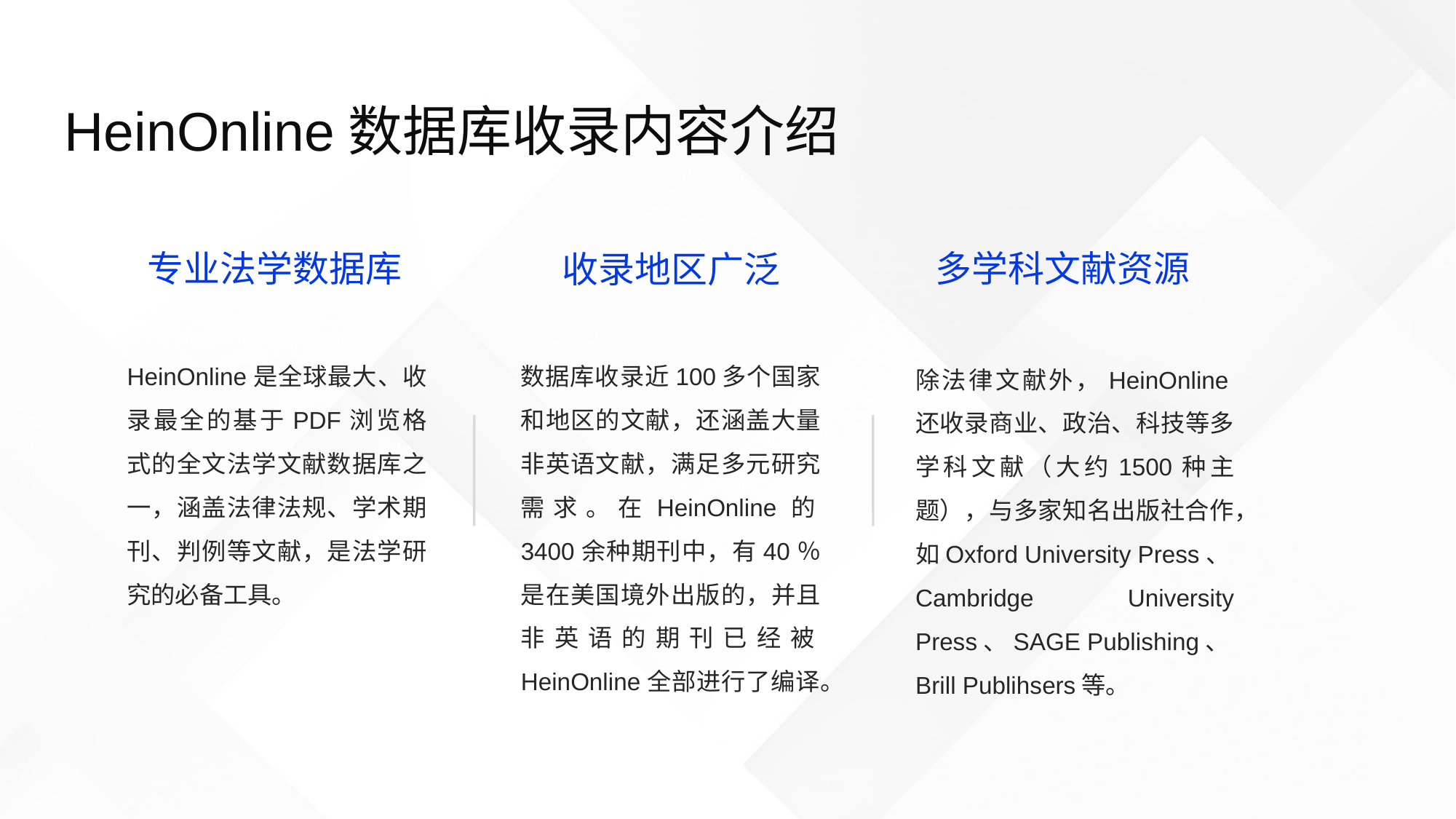

HeinOnline数据库收录内容介绍
专业法学数据库
多学科文献资源
收录地区广泛
HeinOnline是全球最大、收录最全的基于PDF浏览格式的全文法学文献数据库之一，涵盖法律法规、学术期刊、判例等文献，是法学研究的必备工具。
数据库收录近100多个国家和地区的文献，还涵盖大量非英语文献，满足多元研究需求。在HeinOnline的3400余种期刊中，有40％是在美国境外出版的，并且非英语的期刊已经被HeinOnline全部进行了编译。
除法律文献外，HeinOnline还收录商业、政治、科技等多学科文献（大约1500种主题），与多家知名出版社合作，如Oxford University Press、Cambridge University Press、SAGE Publishing、Brill Publihsers等。